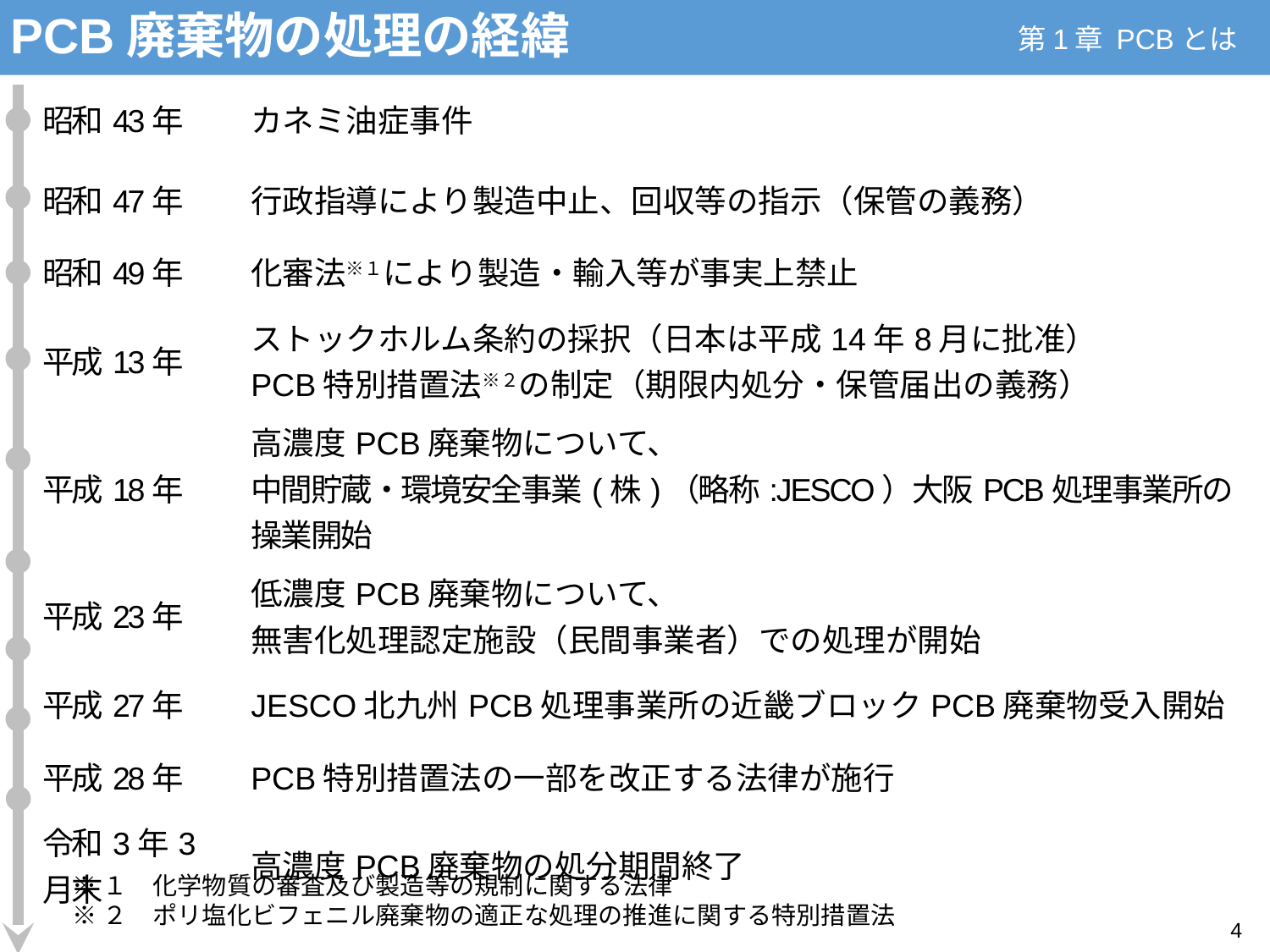

PCB廃棄物の処理の経緯
第1章 PCBとは
| 昭和43年 | カネミ油症事件 |
| --- | --- |
| 昭和47年 | 行政指導により製造中止、回収等の指示（保管の義務） |
| 昭和49年 | 化審法※１により製造・輸入等が事実上禁止 |
| 平成13年 | ストックホルム条約の採択（日本は平成14年8月に批准） PCB特別措置法※２の制定（期限内処分・保管届出の義務） |
| 平成18年 | 高濃度PCB廃棄物について、 中間貯蔵・環境安全事業(株)（略称:JESCO）大阪PCB処理事業所の操業開始 |
| 平成23年 | 低濃度PCB廃棄物について、 無害化処理認定施設（民間事業者）での処理が開始 |
| 平成27年 | JESCO北九州PCB処理事業所の近畿ブロックPCB廃棄物受入開始 |
| 平成28年 | PCB特別措置法の一部を改正する法律が施行 |
| 令和3年3月末 | 高濃度PCB廃棄物の処分期間終了 |

※１　化学物質の審査及び製造等の規制に関する法律
※２　ポリ塩化ビフェニル廃棄物の適正な処理の推進に関する特別措置法
4